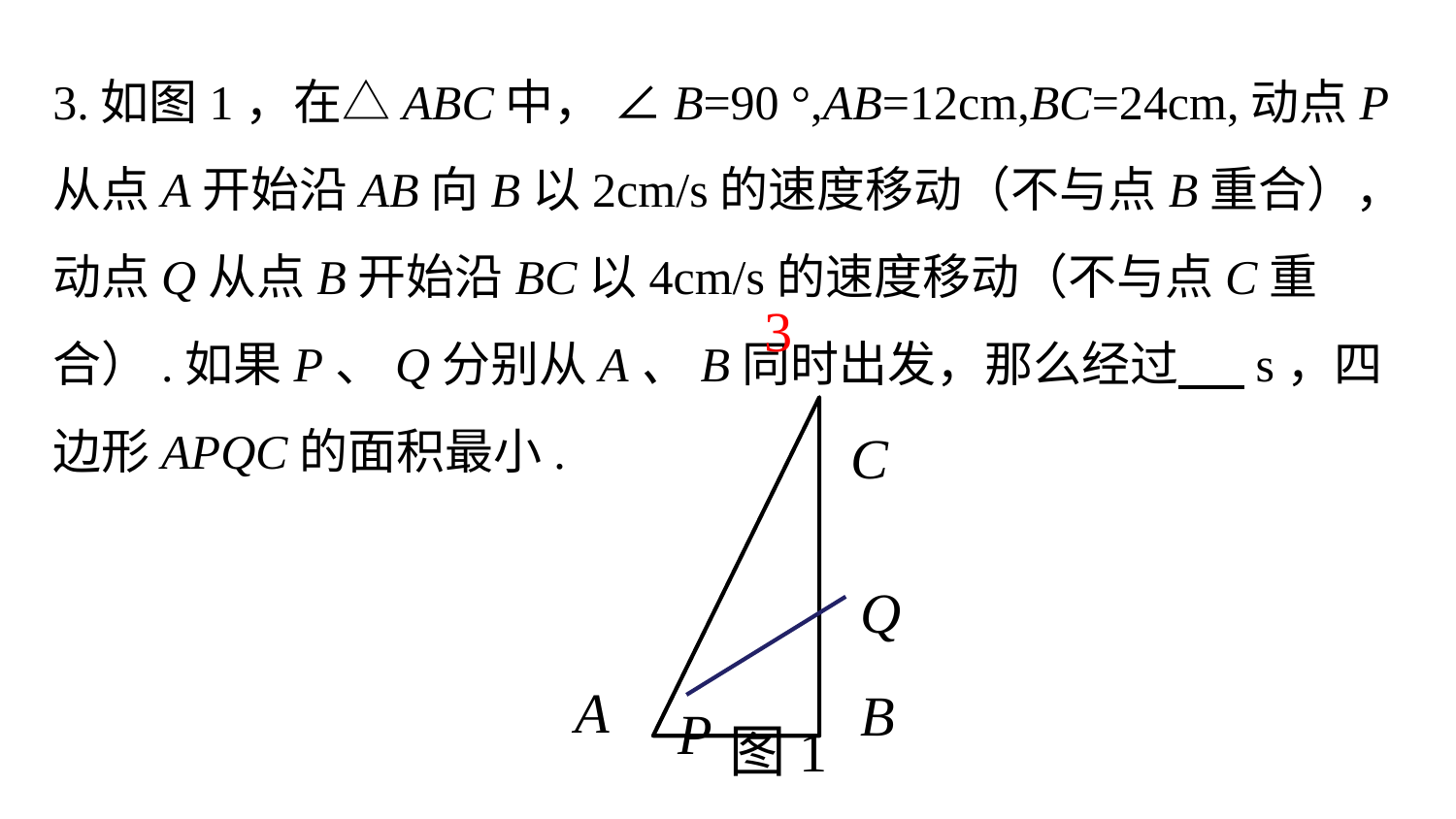

3.如图1，在△ABC中， ∠B=90 °,AB=12cm,BC=24cm,动点P从点A开始沿AB向B以2cm/s的速度移动（不与点B重合），动点Q从点B开始沿BC以4cm/s的速度移动（不与点C重合）.如果P、Q分别从A、B同时出发，那么经过      s，四边形APQC的面积最小.
3
C

Q
A
B
P
图1